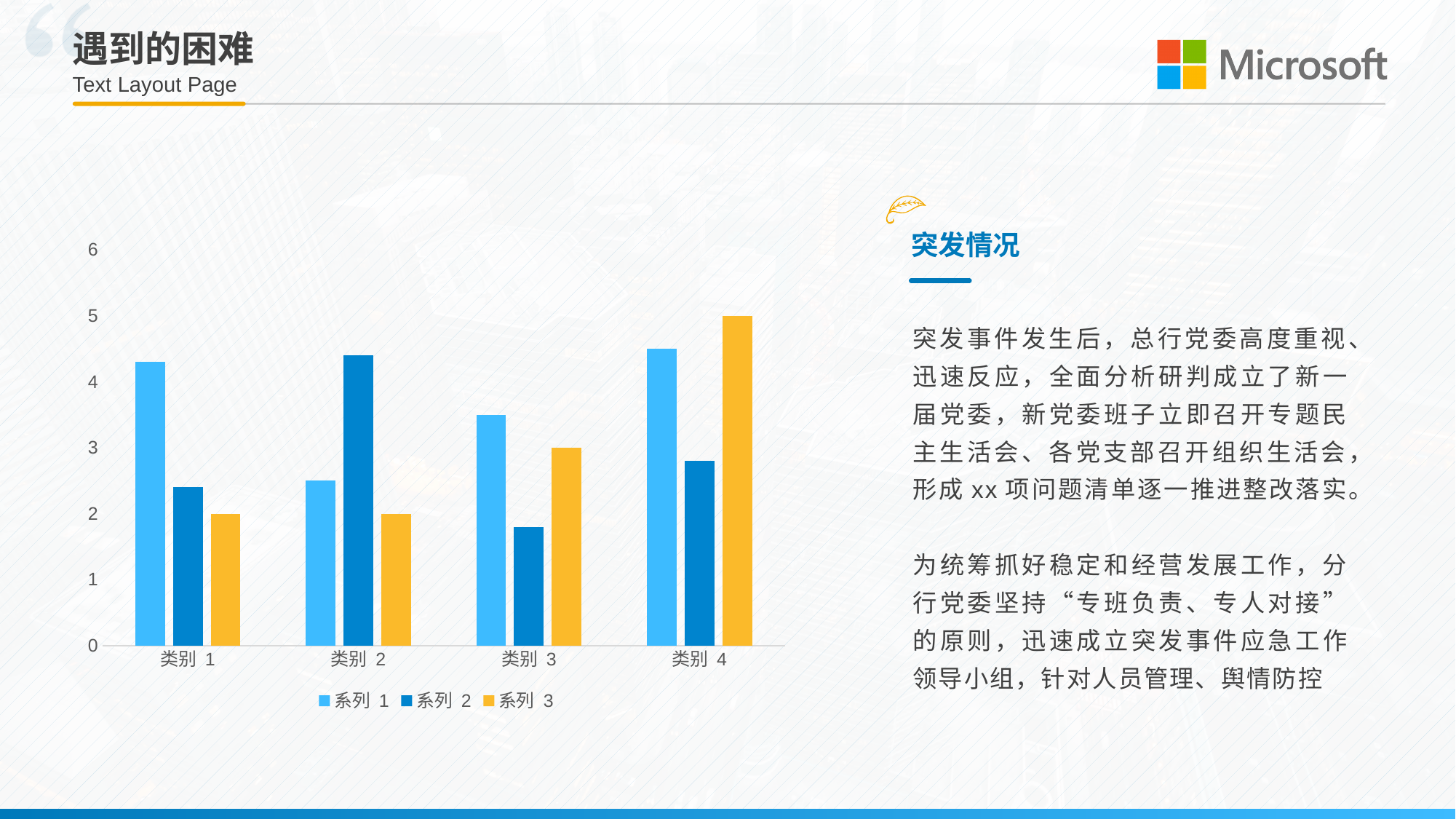

# 遇到的困难
Text Layout Page

突发情况

### Chart

| Category | 系列 1 | 系列 2 | 系列 3 |
|---|---|---|---|
| 类别 1 | 4.3 | 2.4 | 2.0 |
| 类别 2 | 2.5 | 4.4 | 2.0 |
| 类别 3 | 3.5 | 1.8 | 3.0 |
| 类别 4 | 4.5 | 2.8 | 5.0 |
突发事件发生后，总行党委高度重视、迅速反应，全面分析研判成立了新一届党委，新党委班子立即召开专题民主生活会、各党支部召开组织生活会，形成xx项问题清单逐一推进整改落实。

为统筹抓好稳定和经营发展工作，分行党委坚持“专班负责、专人对接”的原则，迅速成立突发事件应急工作领导小组，针对人员管理、舆情防控